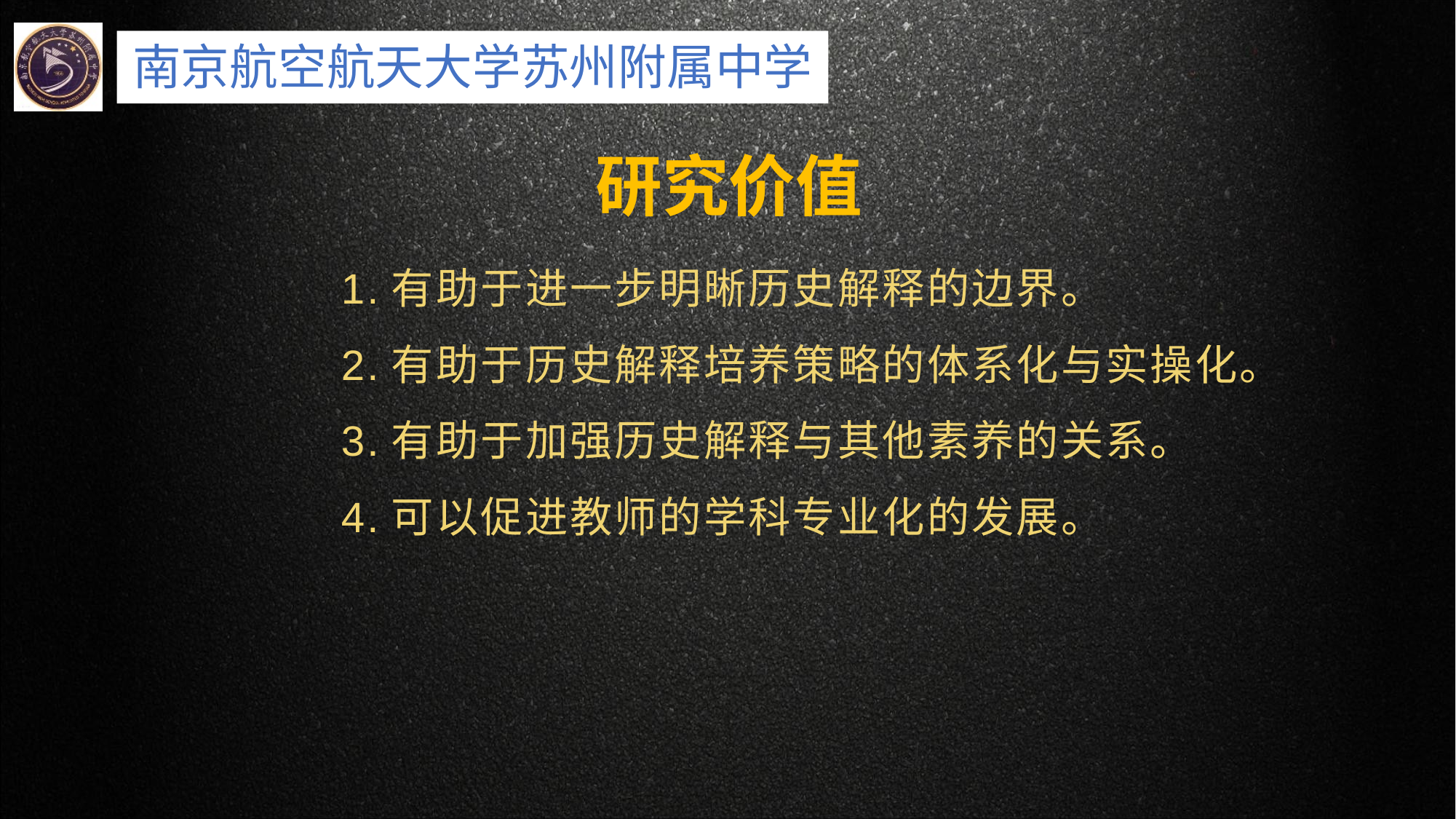

研究价值
1.有助于进一步明晰历史解释的边界。
2.有助于历史解释培养策略的体系化与实操化。
3.有助于加强历史解释与其他素养的关系。
4.可以促进教师的学科专业化的发展。